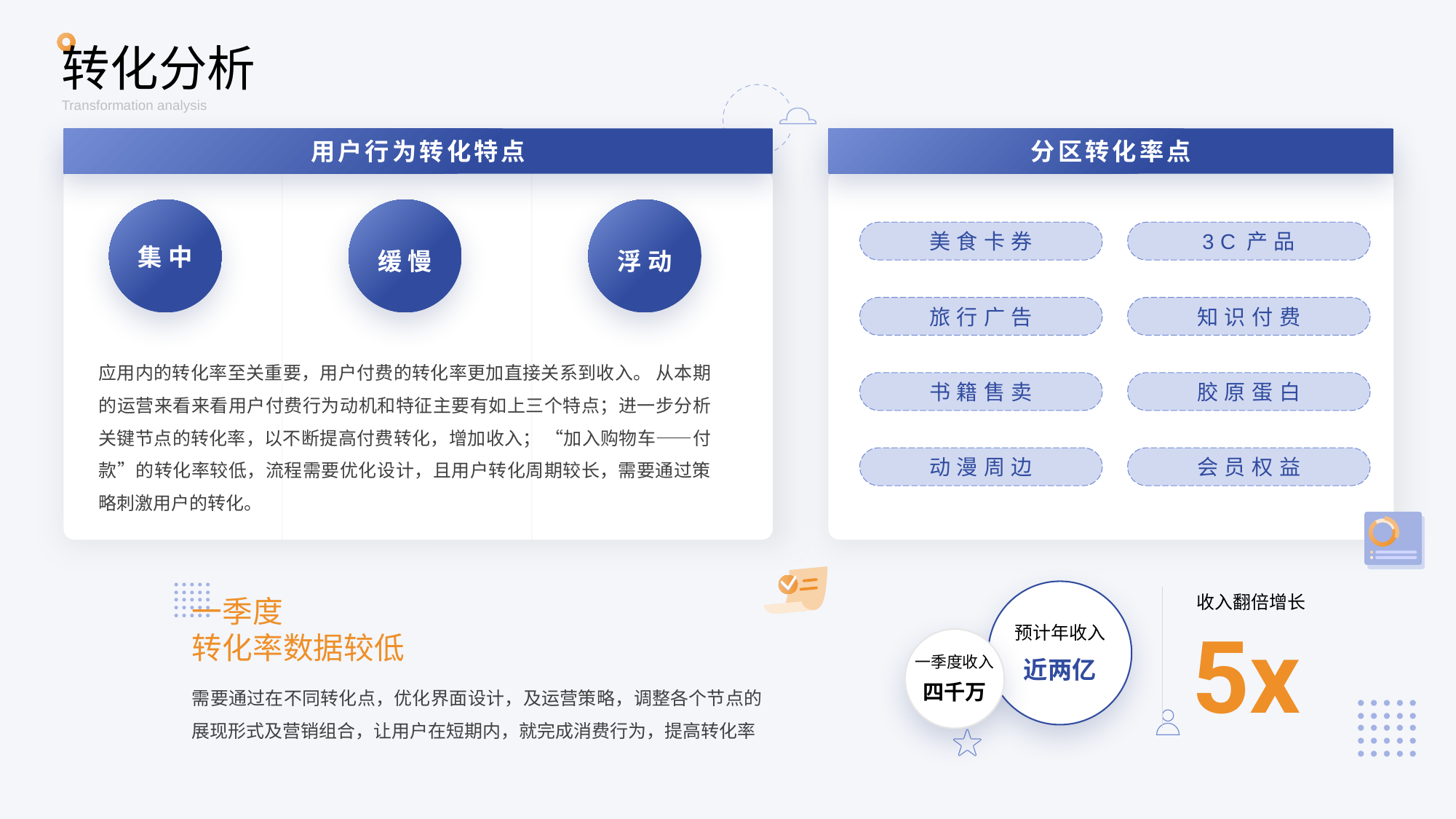

转化分析

Transformation analysis

用户行为转化特点
分区转化率点

集中
缓慢
浮动
美食卡券
3C产品
旅行广告
知识付费
应用内的转化率至关重要，用户付费的转化率更加直接关系到收入。 从本期的运营来看来看用户付费行为动机和特征主要有如上三个特点；进一步分析关键节点的转化率，以不断提高付费转化，增加收入； “加入购物车——付款”的转化率较低，流程需要优化设计，且用户转化周期较长，需要通过策略刺激用户的转化。
书籍售卖
胶原蛋白
动漫周边
会员权益

收入翻倍增长

一季度
转化率数据较低
5x
预计年收入

一季度收入
近两亿
需要通过在不同转化点，优化界面设计，及运营策略，调整各个节点的展现形式及营销组合，让用户在短期内，就完成消费行为，提高转化率
四千万